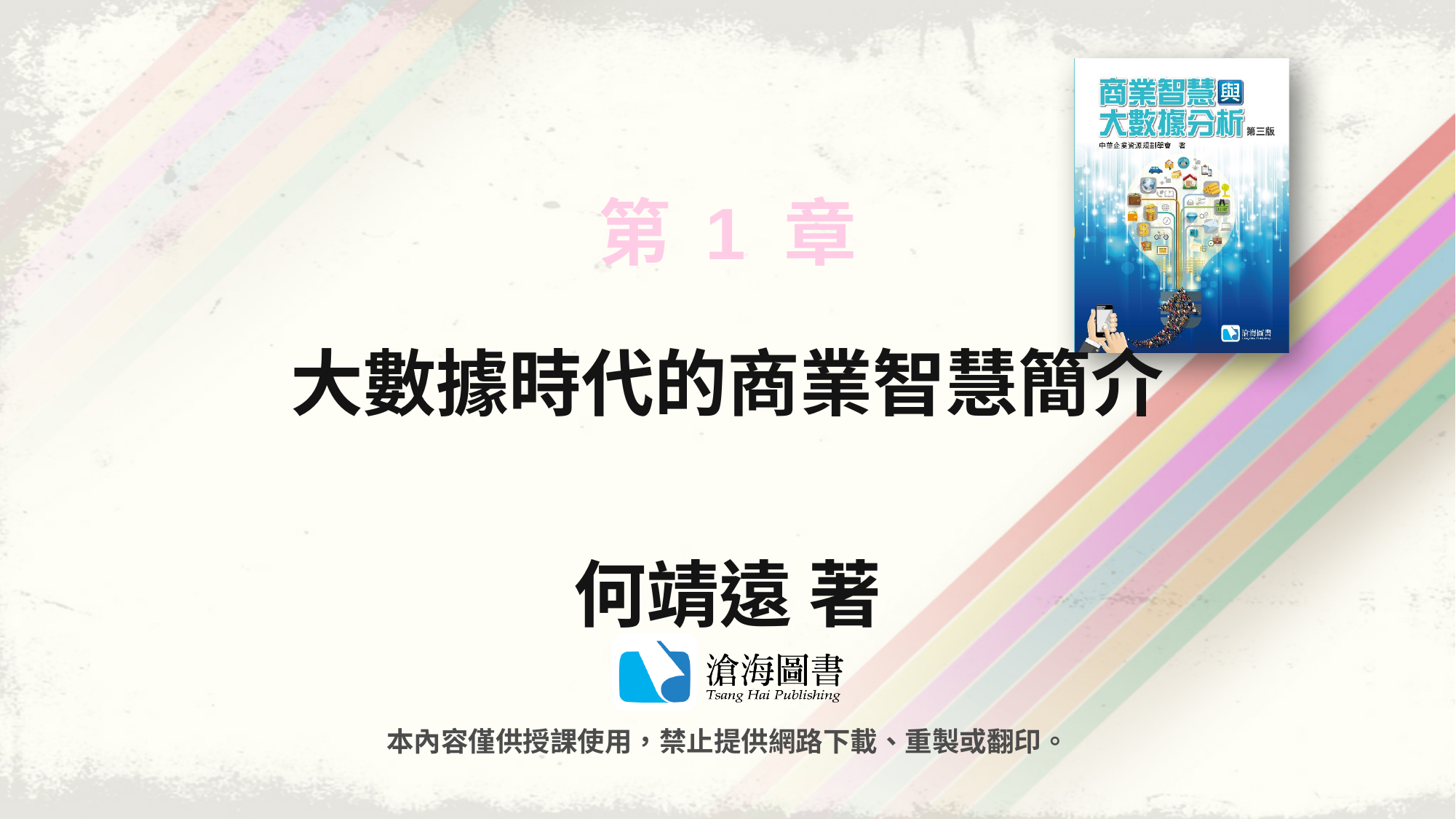

# 第 1 章
大數據時代的商業智慧簡介

何靖遠 著